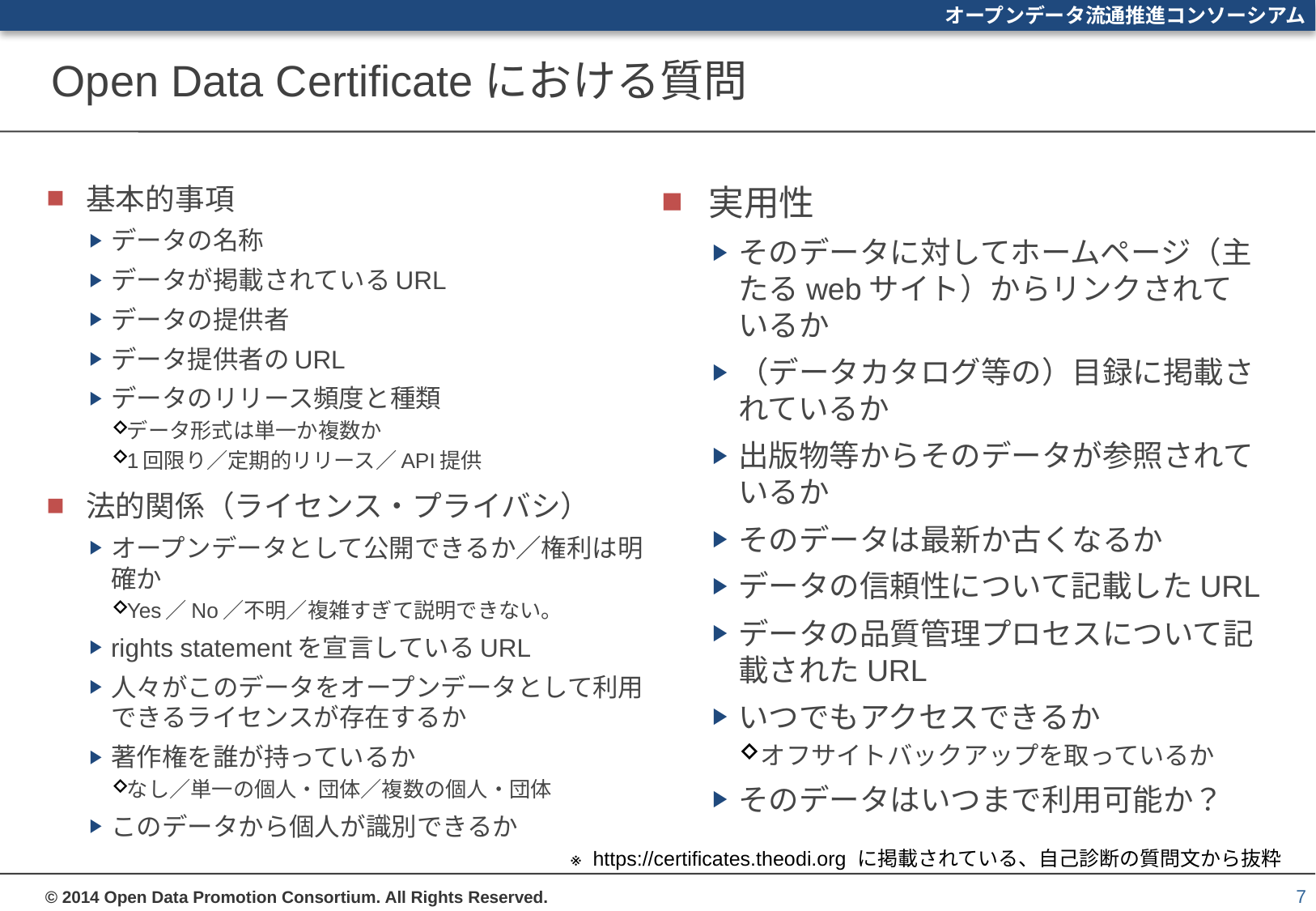

# Open Data Certificateにおける質問
基本的事項
データの名称
データが掲載されているURL
データの提供者
データ提供者のURL
データのリリース頻度と種類
データ形式は単一か複数か
1回限り／定期的リリース／API提供
法的関係（ライセンス・プライバシ）
オープンデータとして公開できるか／権利は明確か
Yes／No／不明／複雑すぎて説明できない。
rights statementを宣言しているURL
人々がこのデータをオープンデータとして利用できるライセンスが存在するか
著作権を誰が持っているか
なし／単一の個人・団体／複数の個人・団体
このデータから個人が識別できるか

実用性
そのデータに対してホームページ（主たるwebサイト）からリンクされているか
（データカタログ等の）目録に掲載されているか
出版物等からそのデータが参照されているか
そのデータは最新か古くなるか
データの信頼性について記載したURL
データの品質管理プロセスについて記載されたURL
いつでもアクセスできるか
オフサイトバックアップを取っているか
そのデータはいつまで利用可能か？

※ https://certificates.theodi.org に掲載されている、自己診断の質問文から抜粋
7